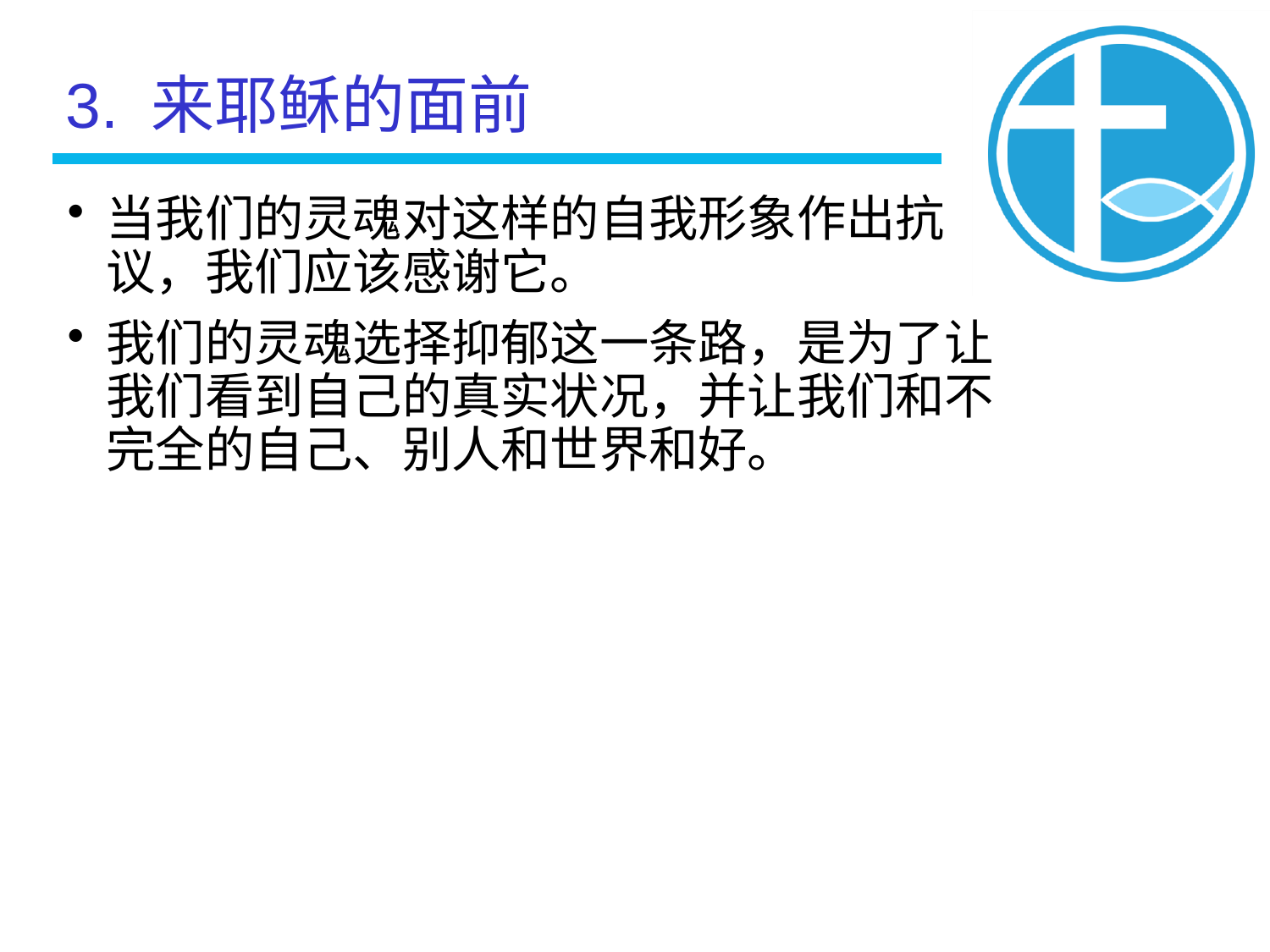

3. 来耶稣的面前
当我们的灵魂对这样的自我形象作出抗议，我们应该感谢它。
我们的灵魂选择抑郁这一条路，是为了让我们看到自己的真实状况，并让我们和不完全的自己、别人和世界和好。